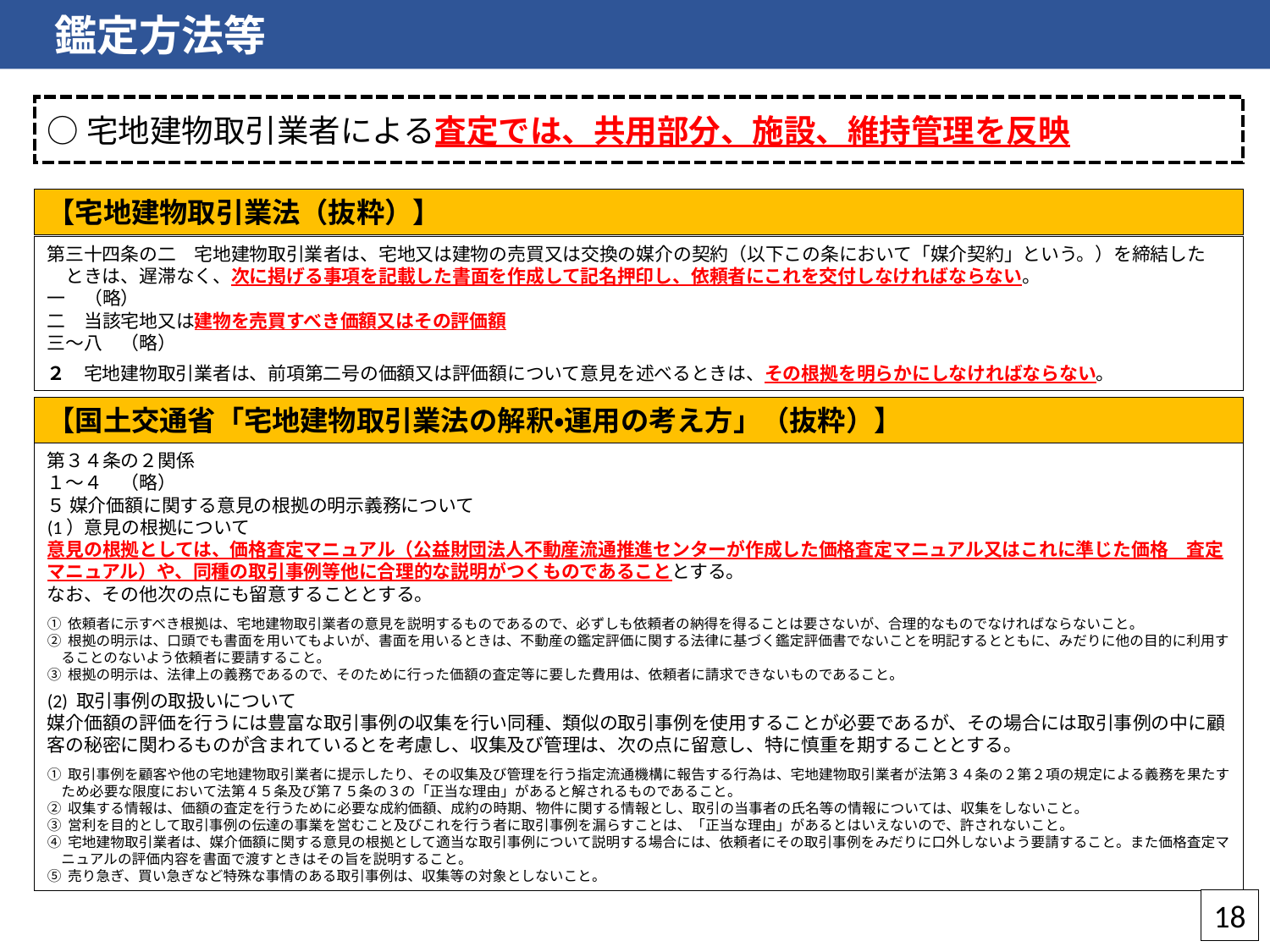

鑑定方法等
○宅地建物取引業者による査定では、共用部分、施設、維持管理を反映
【宅地建物取引業法（抜粋）】
第三十四条の二　宅地建物取引業者は、宅地又は建物の売買又は交換の媒介の契約（以下この条において「媒介契約」という。）を締結した
　ときは、遅滞なく、次に掲げる事項を記載した書面を作成して記名押印し、依頼者にこれを交付しなければならない。
一　（略）
二　当該宅地又は建物を売買すべき価額又はその評価額
三～八　（略）

２　宅地建物取引業者は、前項第二号の価額又は評価額について意見を述べるときは、その根拠を明らかにしなければならない。
【国土交通省「宅地建物取引業法の解釈・運用の考え方」（抜粋）】
第３４条の２関係
１～４　（略）
５ 媒介価額に関する意見の根拠の明示義務について
(1）意見の根拠について
意見の根拠としては、価格査定マニュアル（公益財団法人不動産流通推進センターが作成した価格査定マニュアル又はこれに準じた価格　査定マニュアル）や、同種の取引事例等他に合理的な説明がつくものであることとする。
なお、その他次の点にも留意することとする。

① 依頼者に示すべき根拠は、宅地建物取引業者の意見を説明するものであるので、必ずしも依頼者の納得を得ることは要さないが、合理的なものでなければならないこと。
② 根拠の明示は、口頭でも書面を用いてもよいが、書面を用いるときは、不動産の鑑定評価に関する法律に基づく鑑定評価書でないことを明記するとともに、みだりに他の目的に利用す
　ることのないよう依頼者に要請すること。
③ 根拠の明示は、法律上の義務であるので、そのために行った価額の査定等に要した費用は、依頼者に請求できないものであること。

(2) 取引事例の取扱いについて
媒介価額の評価を行うには豊富な取引事例の収集を行い同種、類似の取引事例を使用することが必要であるが、その場合には取引事例の中に顧客の秘密に関わるものが含まれているとを考慮し、収集及び管理は、次の点に留意し、特に慎重を期することとする。

① 取引事例を顧客や他の宅地建物取引業者に提示したり、その収集及び管理を行う指定流通機構に報告する行為は、宅地建物取引業者が法第３４条の２第２項の規定による義務を果たす
　ため必要な限度において法第４５条及び第７５条の３の「正当な理由」があると解されるものであること。
② 収集する情報は、価額の査定を行うために必要な成約価額、成約の時期、物件に関する情報とし、取引の当事者の氏名等の情報については、収集をしないこと。
③ 営利を目的として取引事例の伝達の事業を営むこと及びこれを行う者に取引事例を漏らすことは、「正当な理由」があるとはいえないので、許されないこと。
④ 宅地建物取引業者は、媒介価額に関する意見の根拠として適当な取引事例について説明する場合には、依頼者にその取引事例をみだりに口外しないよう要請すること。また価格査定マ
　ニュアルの評価内容を書面で渡すときはその旨を説明すること。
⑤ 売り急ぎ、買い急ぎなど特殊な事情のある取引事例は、収集等の対象としないこと。
18